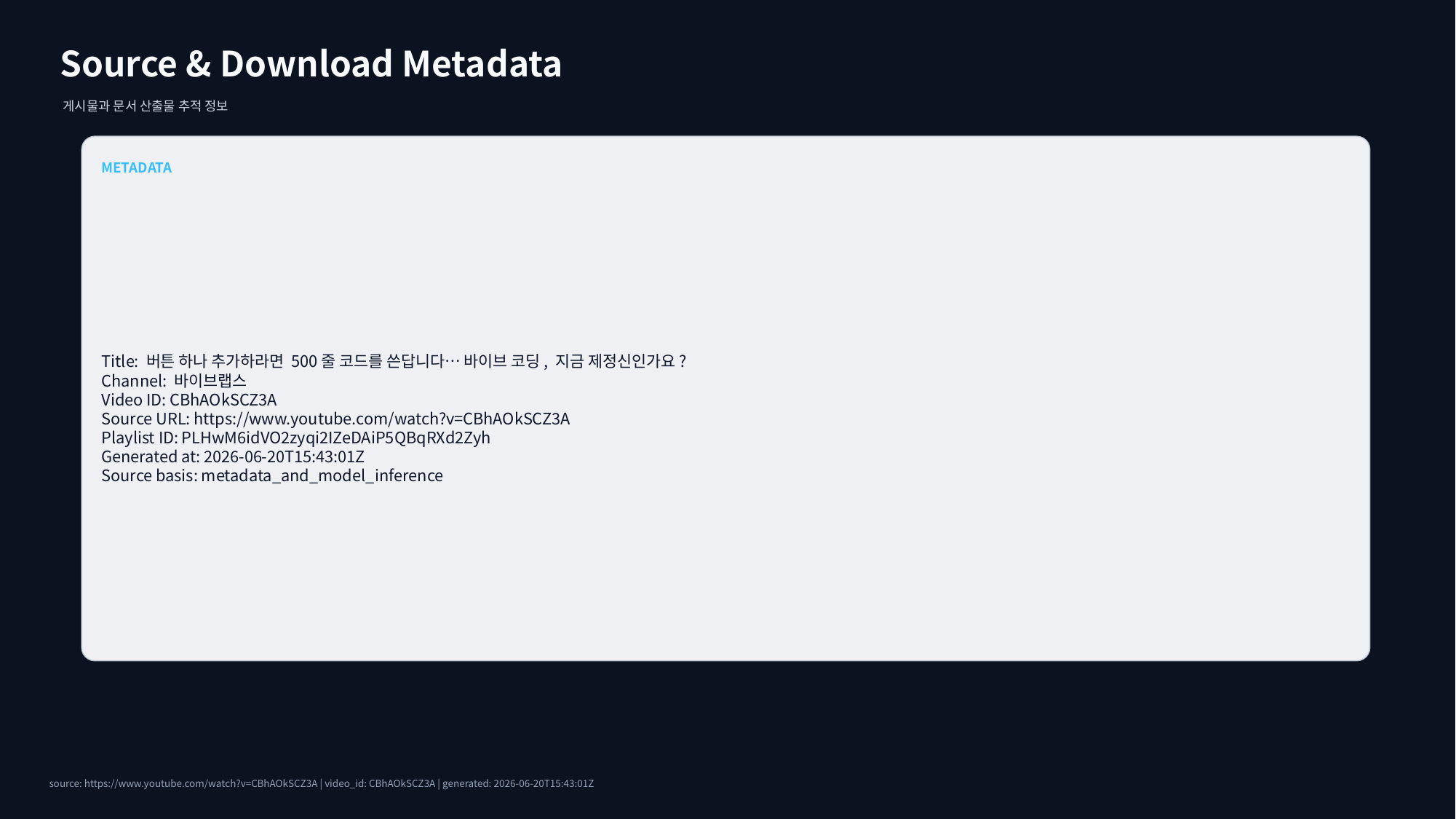

Source & Download Metadata
게시물과 문서 산출물 추적 정보

METADATA
Title: 버튼 하나 추가하라면 500줄 코드를 쓴답니다… 바이브 코딩, 지금 제정신인가요?
Channel: 바이브랩스
Video ID: CBhAOkSCZ3A
Source URL: https://www.youtube.com/watch?v=CBhAOkSCZ3A
Playlist ID: PLHwM6idVO2zyqi2IZeDAiP5QBqRXd2Zyh
Generated at: 2026-06-20T15:43:01Z
Source basis: metadata_and_model_inference
source: https://www.youtube.com/watch?v=CBhAOkSCZ3A | video_id: CBhAOkSCZ3A | generated: 2026-06-20T15:43:01Z